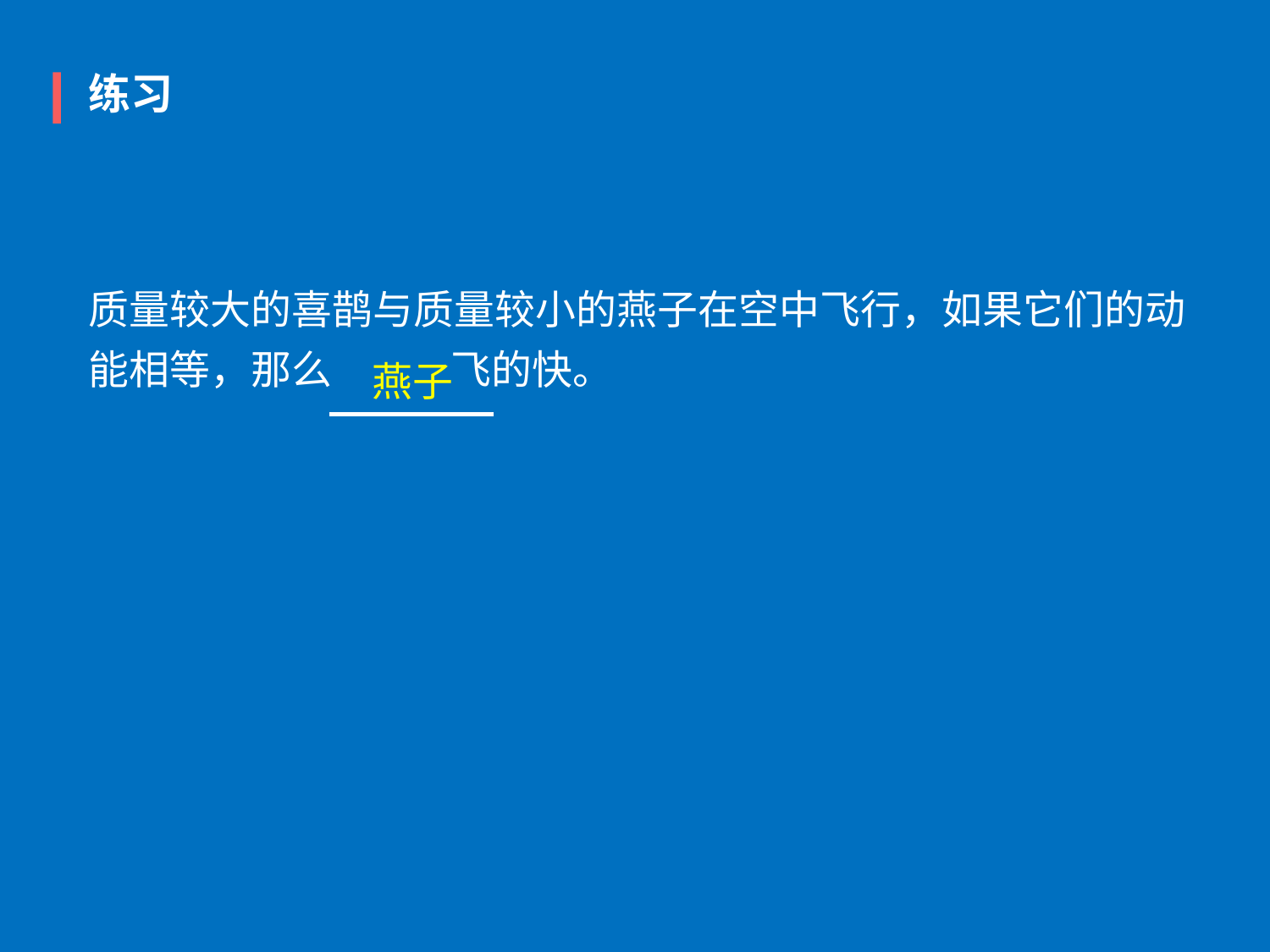

练习

质量较大的喜鹊与质量较小的燕子在空中飞行，如果它们的动
能相等，那么             飞的快。
燕子